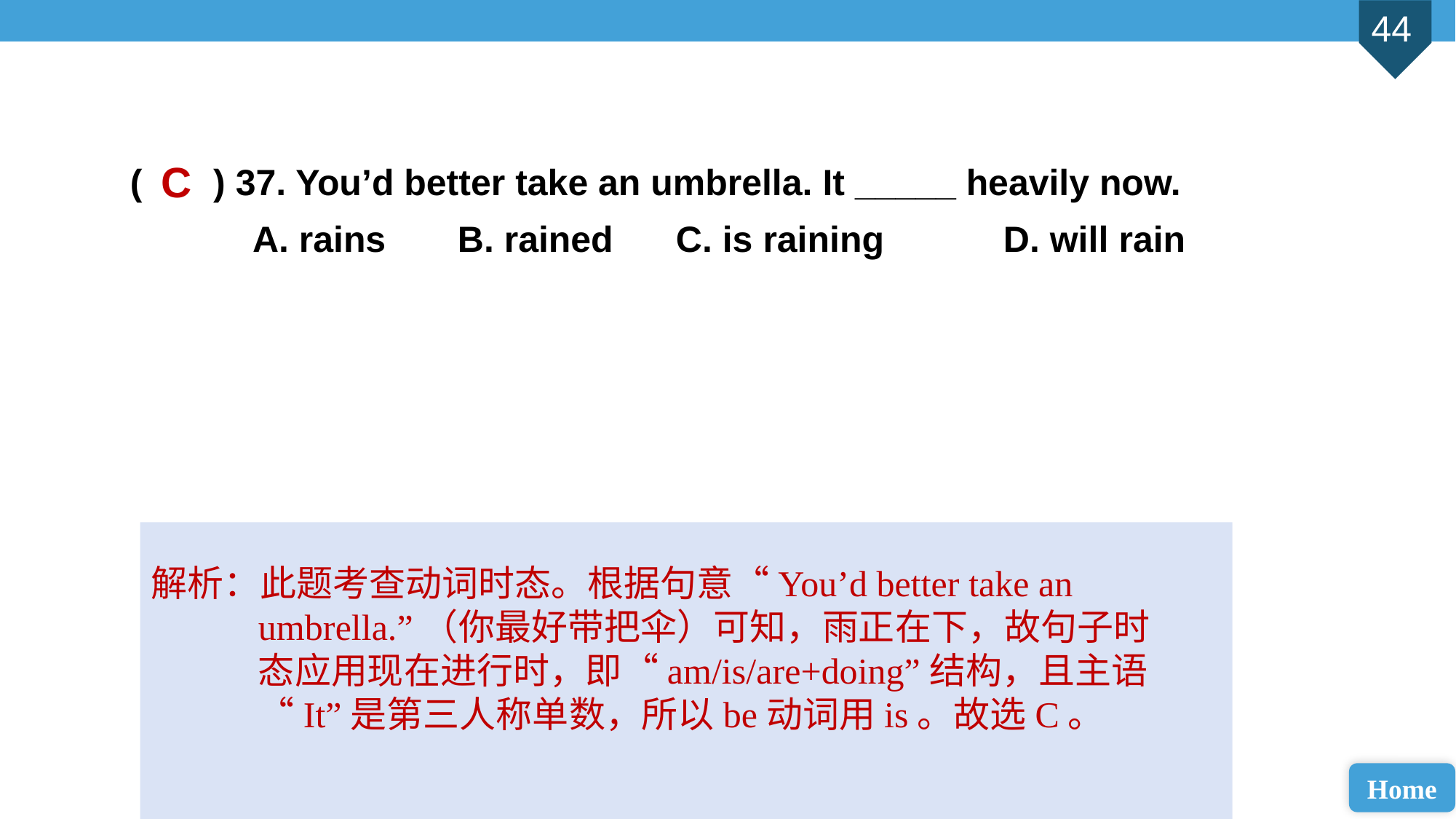

(       ) 37. You’d better take an umbrella. It _____ heavily now.
            A. rains 	B. rained 	C. is raining 	D. will rain
C

解析：此题考查动词时态。根据句意“You’d better take an umbrella.”（你最好带把伞）可知，雨正在下，故句子时态应用现在进行时，即“am/is/are+doing”结构，且主语“It”是第三人称单数，所以be动词用is。故选C。